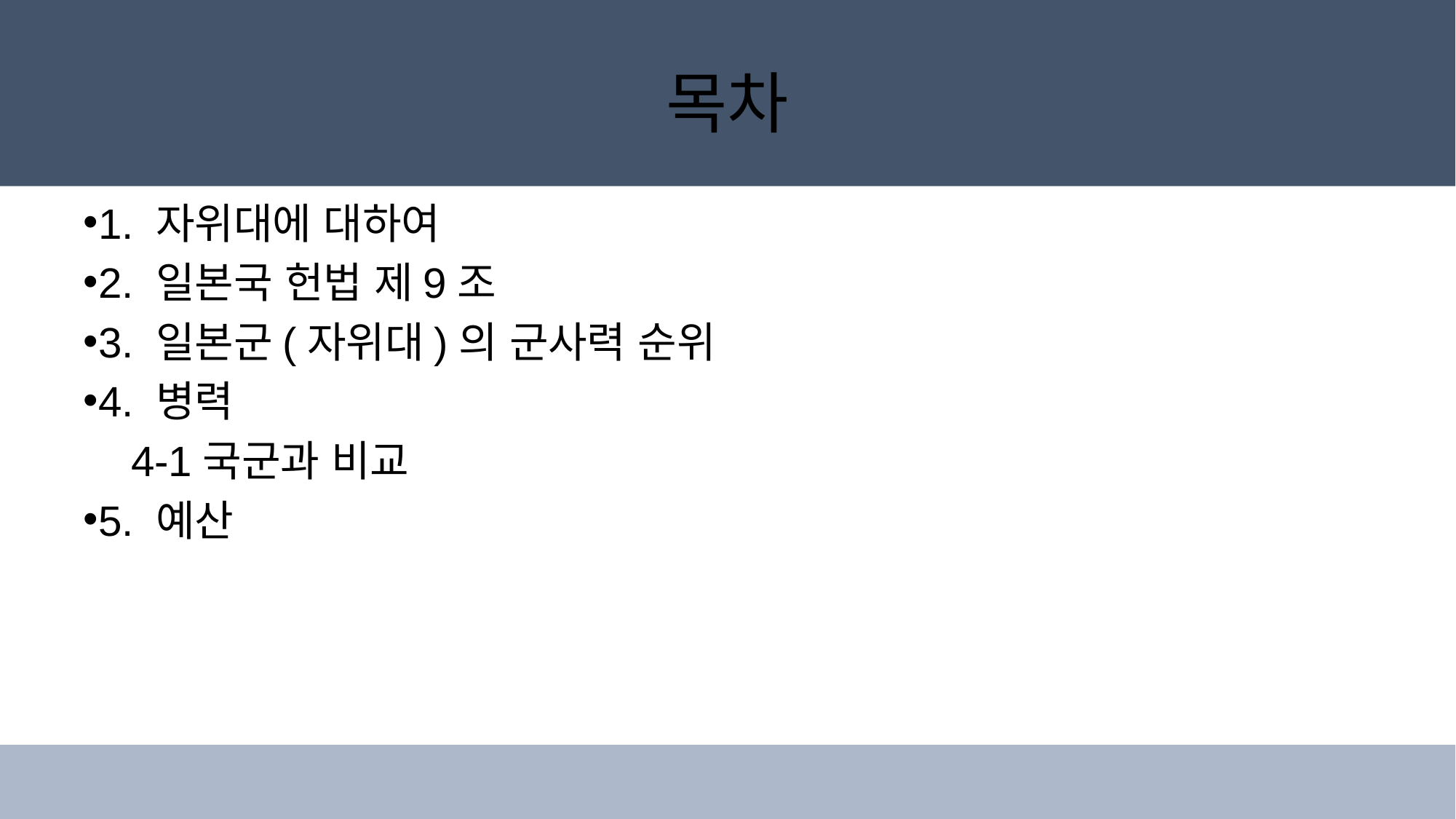

# 목차
1. 자위대에 대하여
2. 일본국 헌법 제9조
3. 일본군(자위대)의 군사력 순위
4. 병력
    4-1국군과 비교
5. 예산